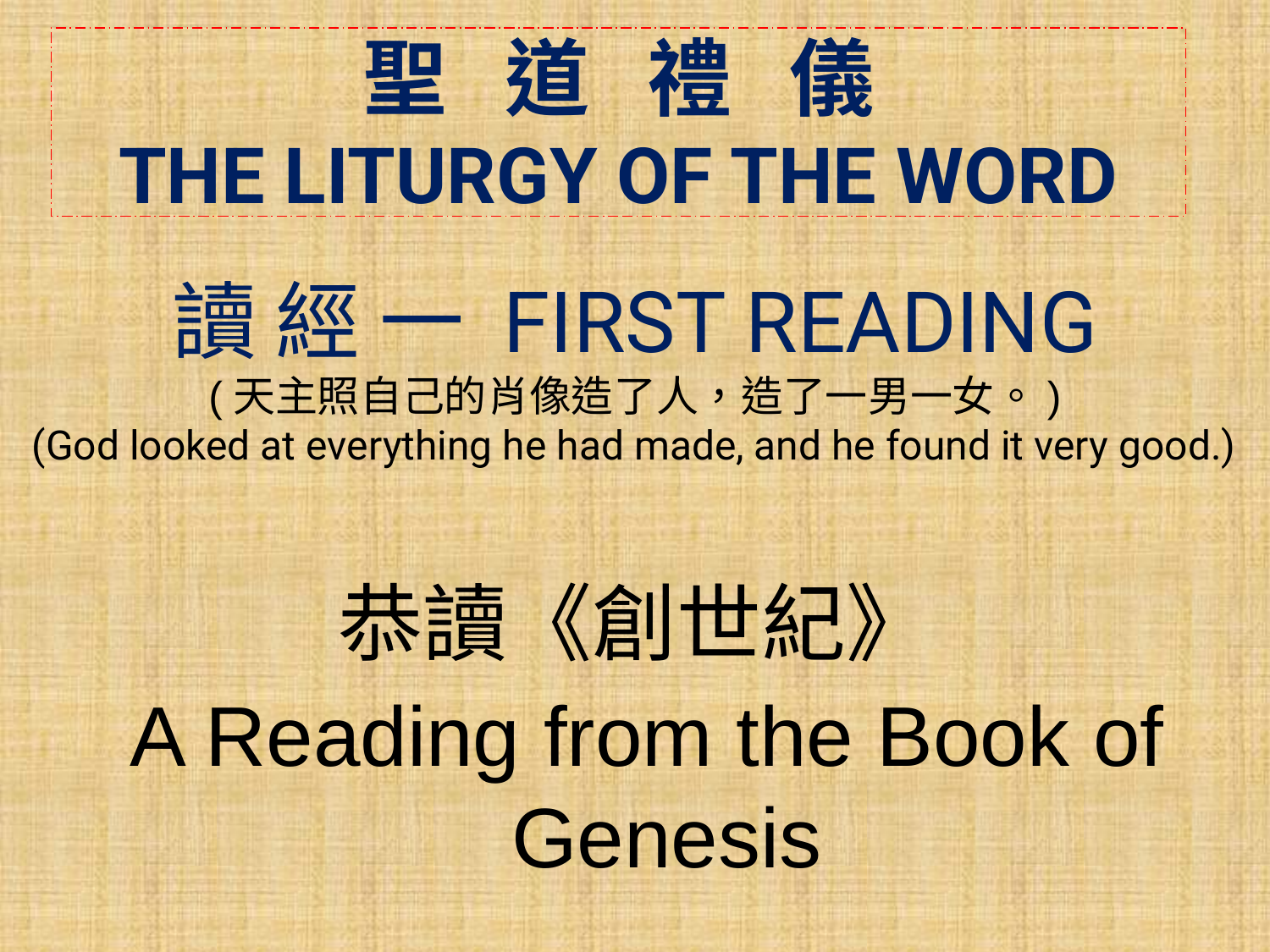

聖   道   禮   儀
THE LITURGY OF THE WORD
讀 經 一 FIRST READING
(天主照自己的肖像造了人，造了一男一女。)
(God looked at everything he had made, and he found it very good.)

恭讀《創世紀》
A Reading from the Book of Genesis